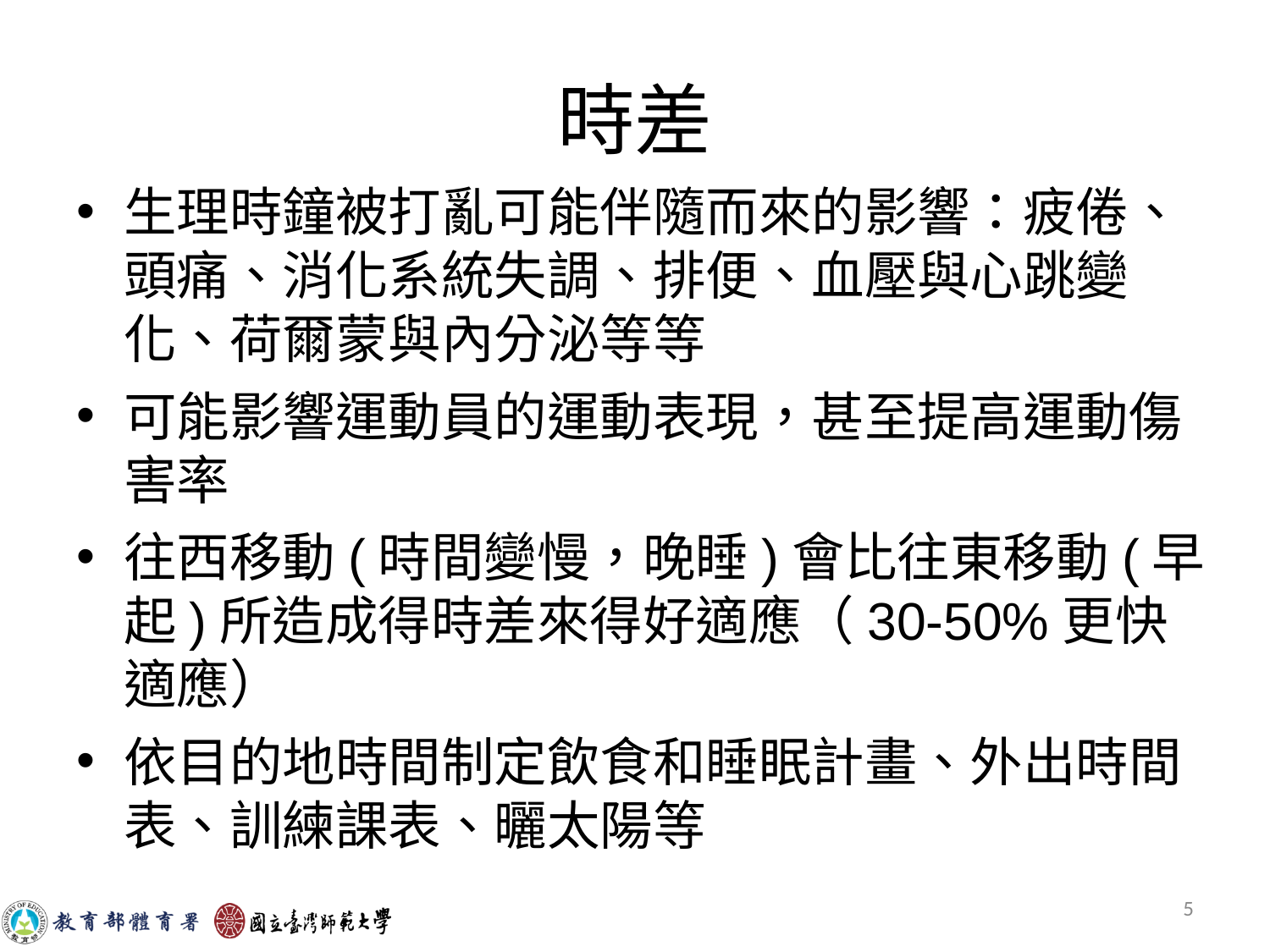

# 時差
生理時鐘被打亂可能伴隨而來的影響：疲倦、頭痛、消化系統失調、排便、血壓與心跳變化、荷爾蒙與內分泌等等
可能影響運動員的運動表現，甚至提高運動傷害率
往西移動(時間變慢，晚睡)會比往東移動(早起)所造成得時差來得好適應（30-50%更快適應）
依目的地時間制定飲食和睡眠計畫、外出時間表、訓練課表、曬太陽等
5